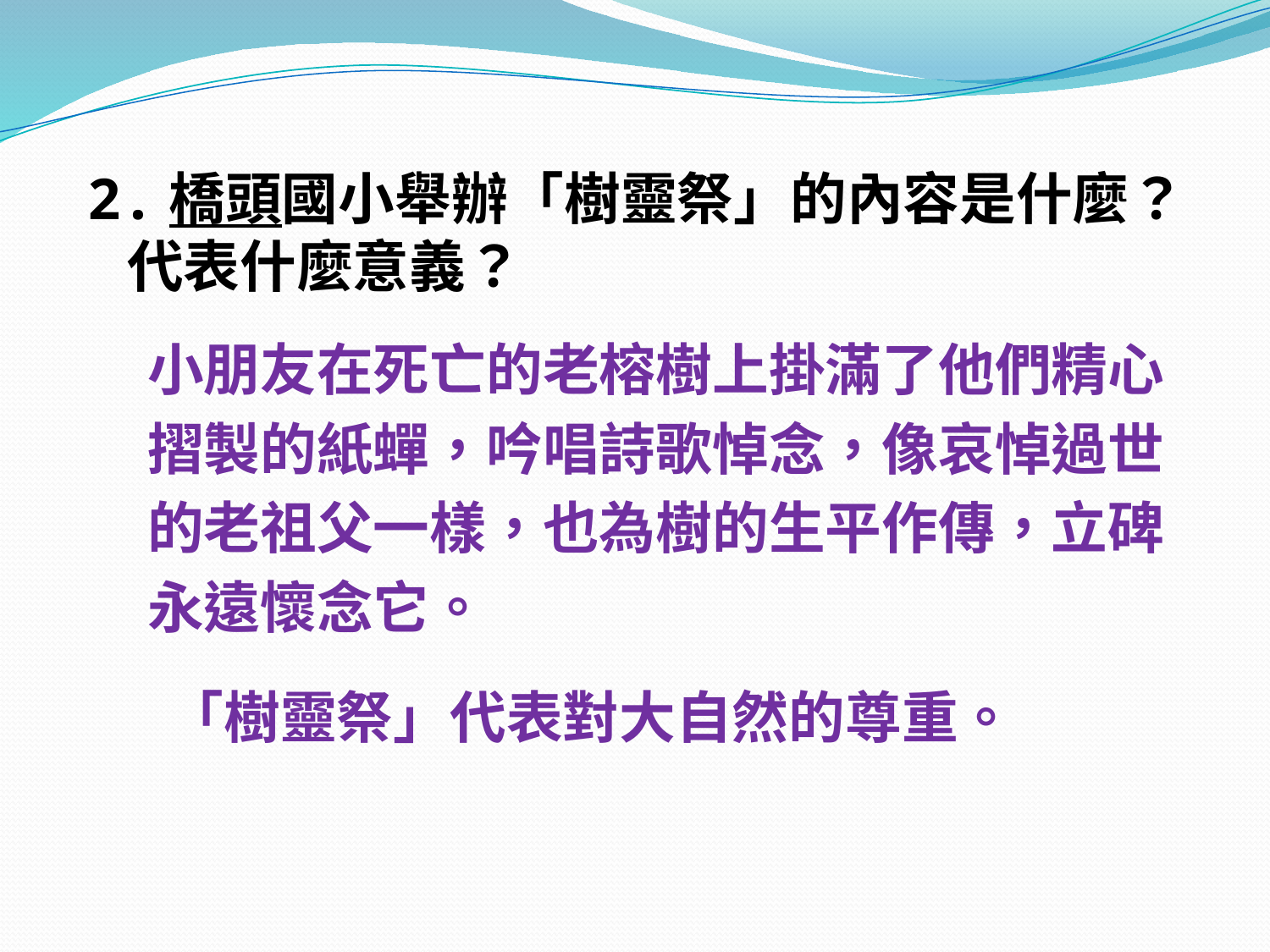

2.橋頭國小舉辦「樹靈祭」的內容是什麼？
  代表什麼意義？
小朋友在死亡的老榕樹上掛滿了他們精心摺製的紙蟬，吟唱詩歌悼念，像哀悼過世的老祖父一樣，也為樹的生平作傳，立碑永遠懷念它。
「樹靈祭」代表對大自然的尊重。